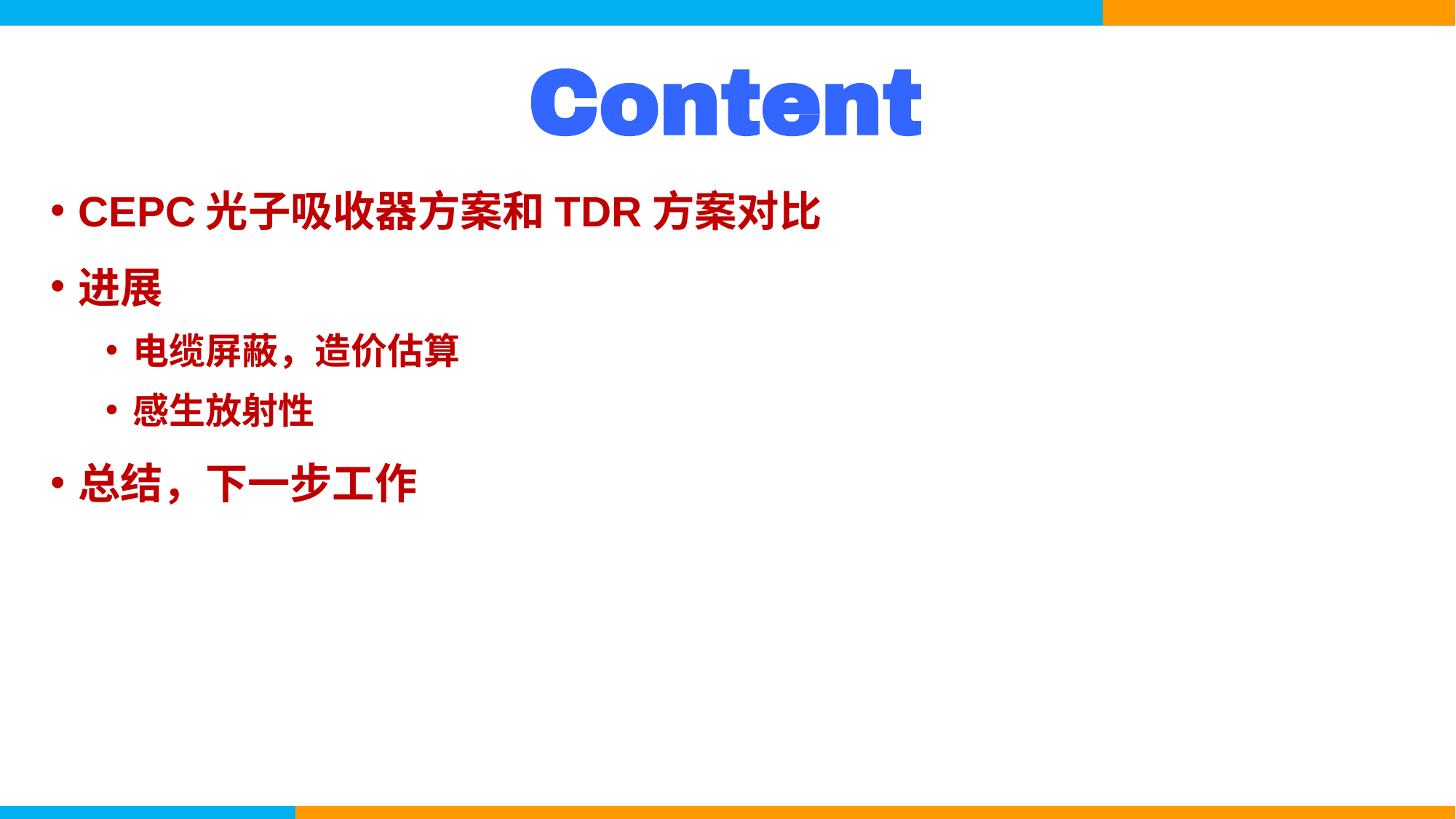

# Content
CEPC光子吸收器方案和TDR方案对比
进展
电缆屏蔽，造价估算
感生放射性
总结，下一步工作